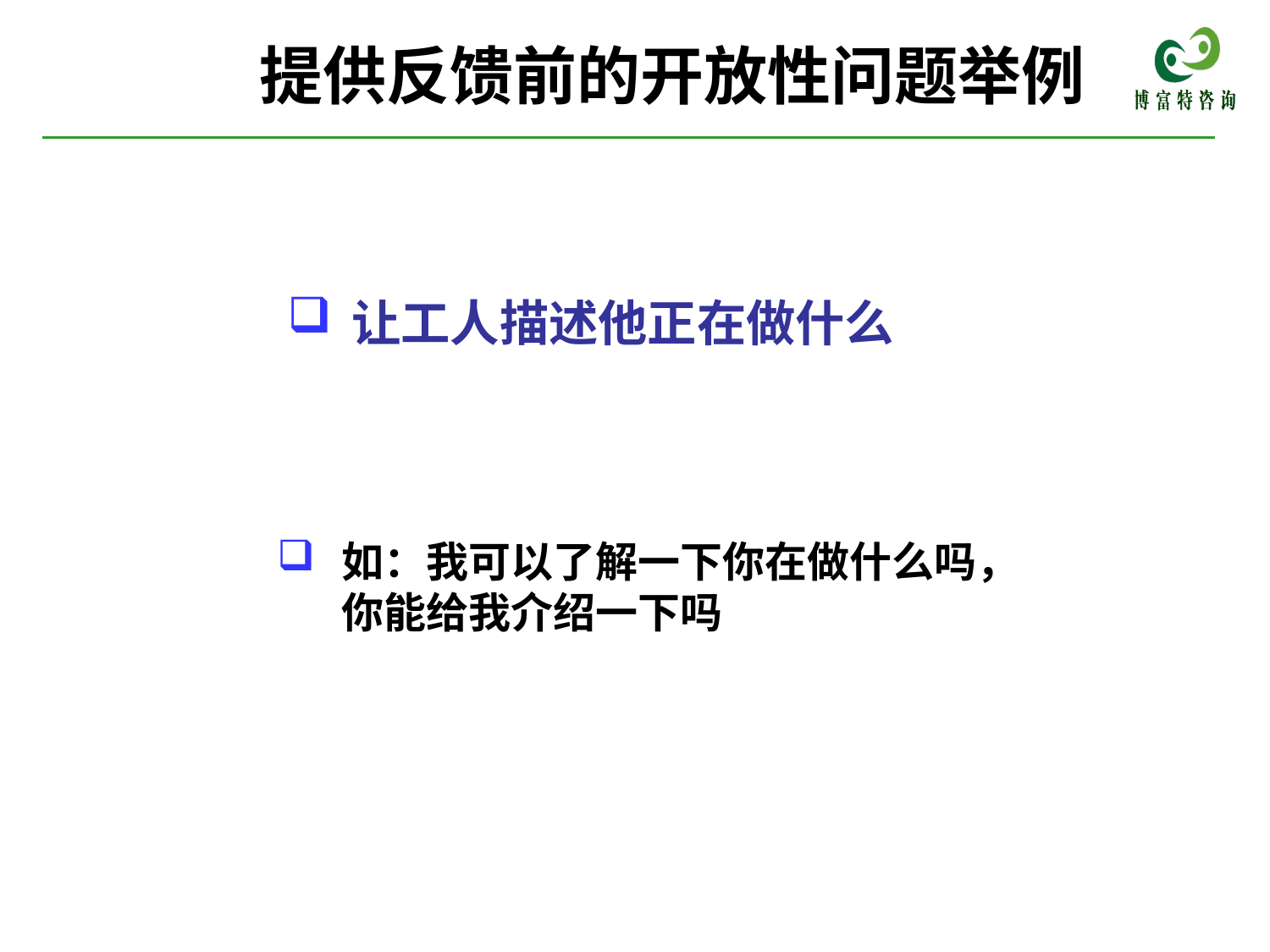

提供反馈前的开放性问题举例
让工人描述他正在做什么
如：我可以了解一下你在做什么吗，你能给我介绍一下吗